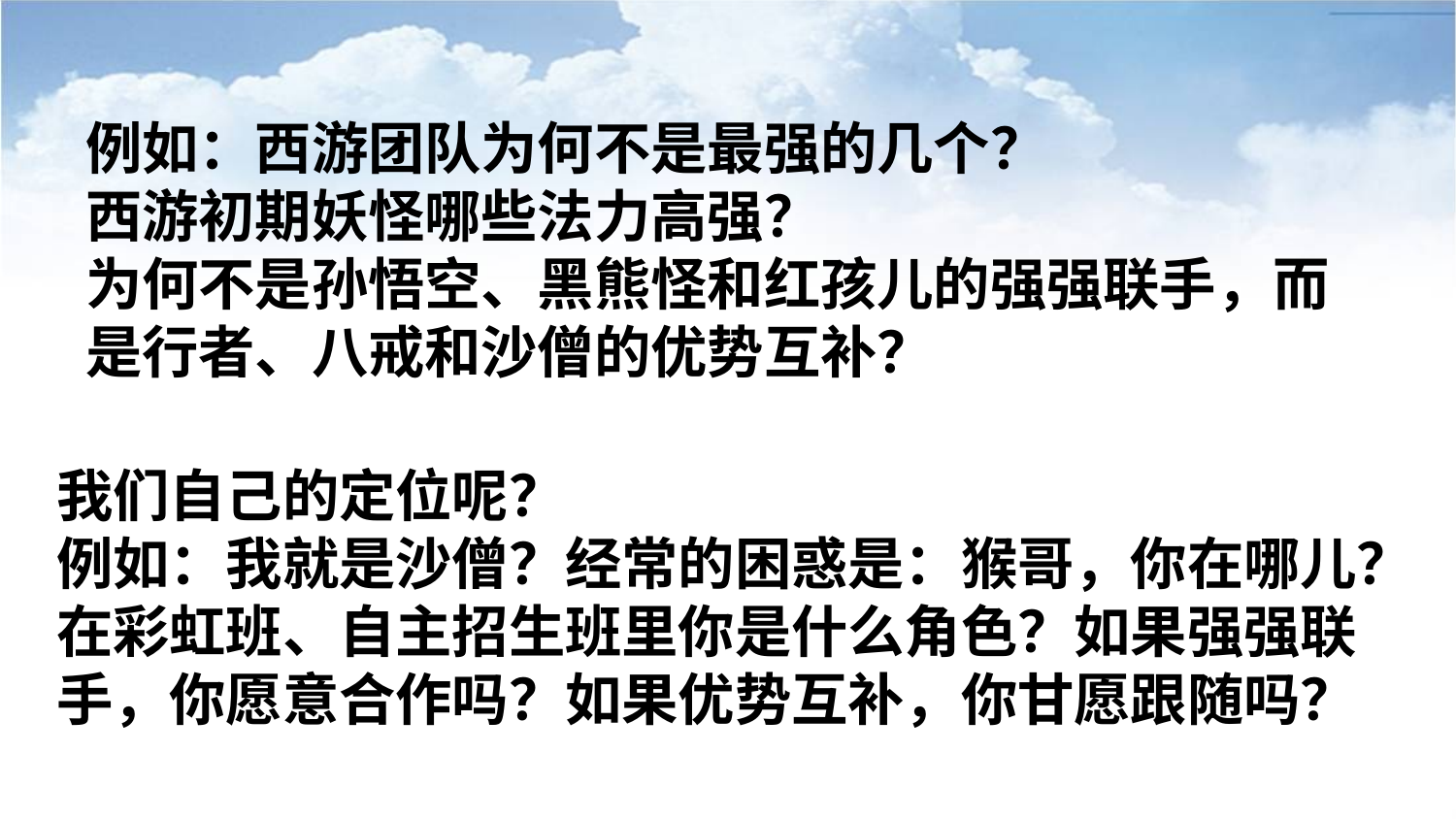

例如：西游团队为何不是最强的几个？
西游初期妖怪哪些法力高强？
为何不是孙悟空、黑熊怪和红孩儿的强强联手，而是行者、八戒和沙僧的优势互补？
我们自己的定位呢？
例如：我就是沙僧？经常的困惑是：猴哥，你在哪儿？
在彩虹班、自主招生班里你是什么角色？如果强强联手，你愿意合作吗？如果优势互补，你甘愿跟随吗？